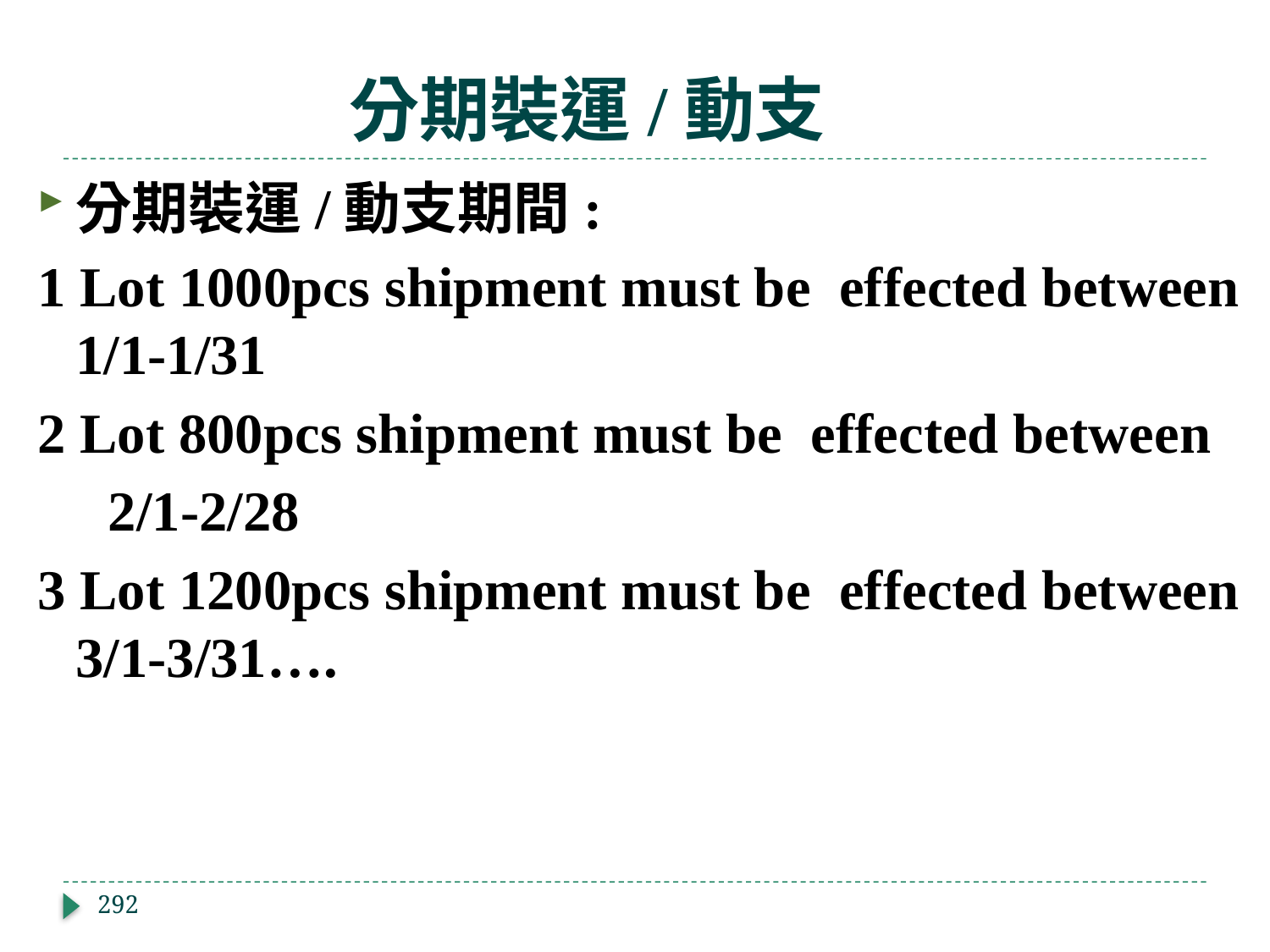

# 分期裝運/動支
分期裝運/動支期間:
1 Lot 1000pcs shipment must be  effected between 1/1-1/31
2 Lot 800pcs shipment must be  effected between
     2/1-2/28
3 Lot 1200pcs shipment must be  effected between 3/1-3/31….
292